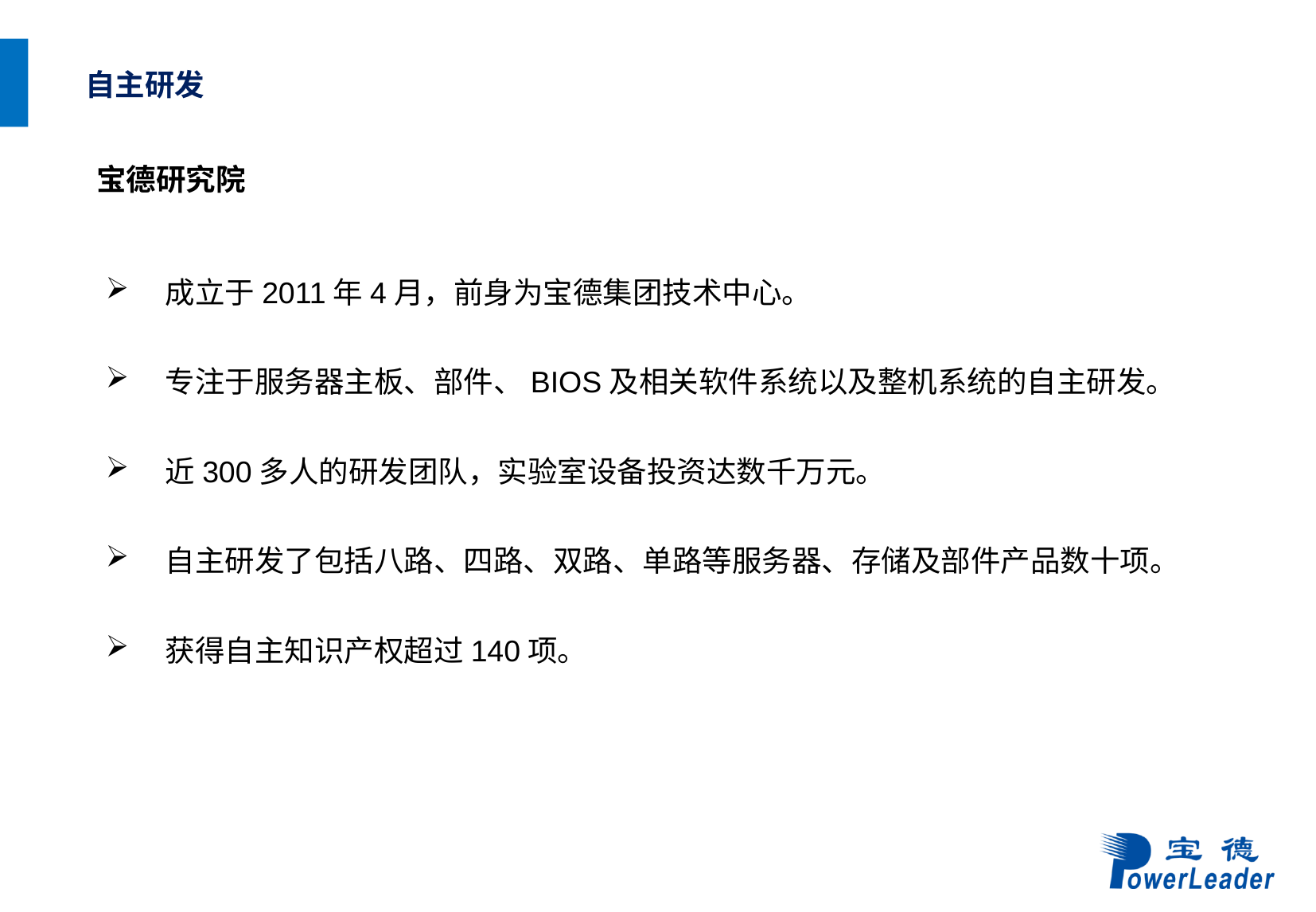

自主研发
宝德研究院
成立于2011年4月，前身为宝德集团技术中心。
专注于服务器主板、部件、BIOS及相关软件系统以及整机系统的自主研发。
近300多人的研发团队，实验室设备投资达数千万元。
自主研发了包括八路、四路、双路、单路等服务器、存储及部件产品数十项。
获得自主知识产权超过140项。